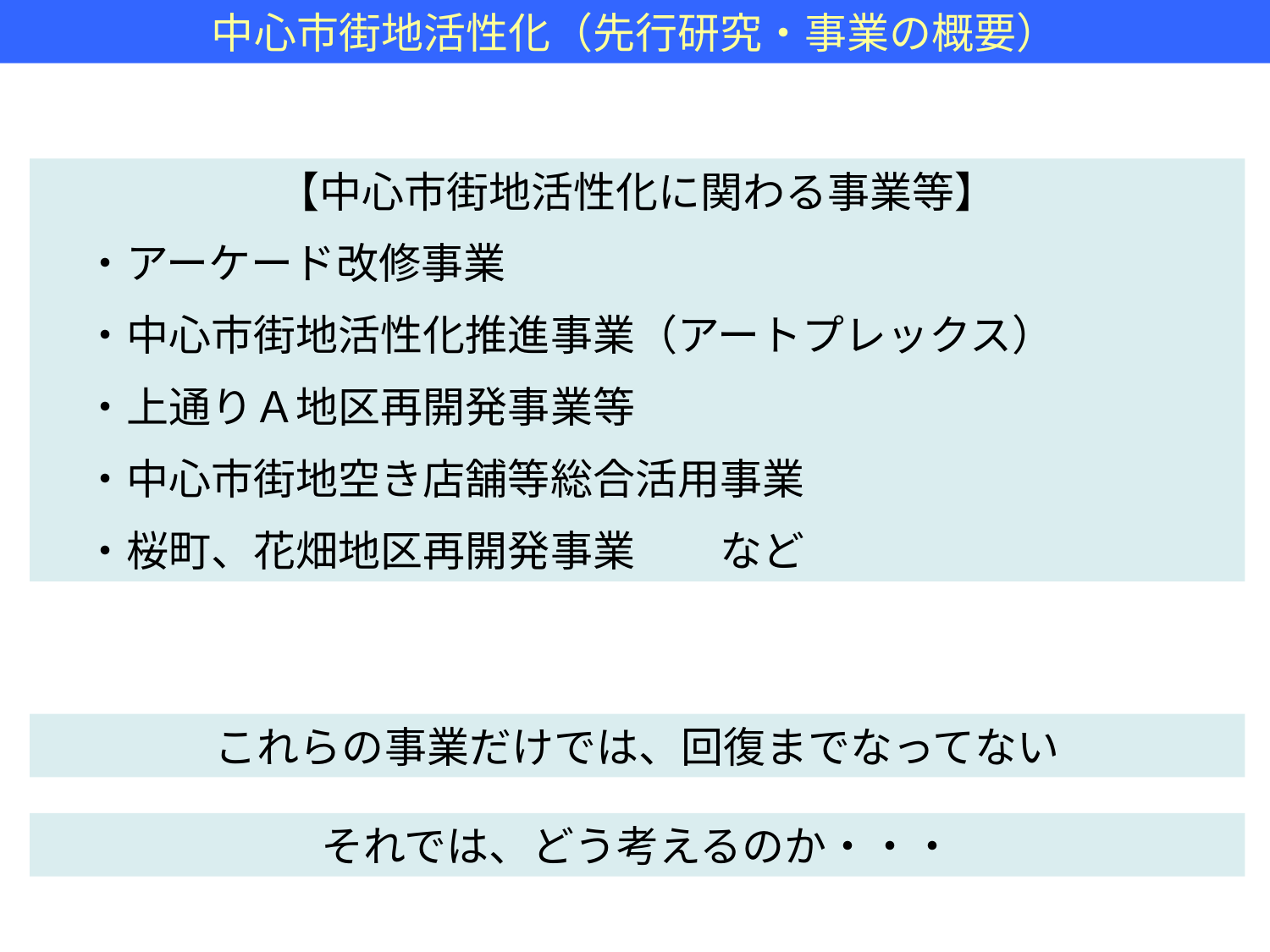

中心市街地活性化（先行研究・事業の概要）
【中心市街地活性化に関わる事業等】
　・アーケード改修事業
　・中心市街地活性化推進事業（アートプレックス）
　・上通りＡ地区再開発事業等
　・中心市街地空き店舗等総合活用事業
　・桜町、花畑地区再開発事業　　など
これらの事業だけでは、回復までなってない
それでは、どう考えるのか・・・